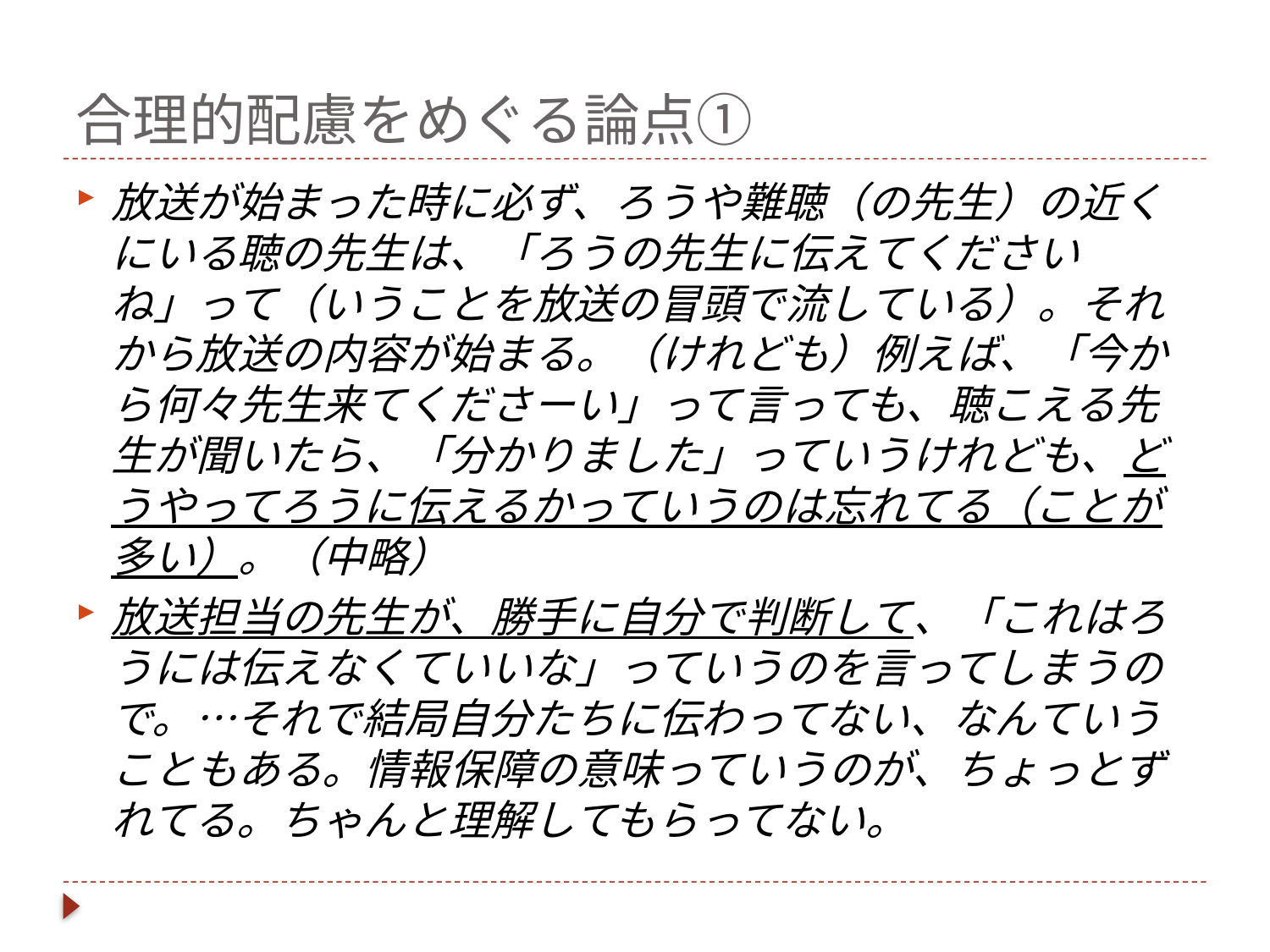

# 合理的配慮をめぐる論点①
放送が始まった時に必ず、ろうや難聴（の先生）の近くにいる聴の先生は、「ろうの先生に伝えてくださいね」って（いうことを放送の冒頭で流している）。それから放送の内容が始まる。（けれども）例えば、「今から何々先生来てくださーい」って言っても、聴こえる先生が聞いたら、「分かりました」っていうけれども、どうやってろうに伝えるかっていうのは忘れてる（ことが多い）。（中略）
放送担当の先生が、勝手に自分で判断して、「これはろうには伝えなくていいな」っていうのを言ってしまうので。…それで結局自分たちに伝わってない、なんていうこともある。情報保障の意味っていうのが、ちょっとずれてる。ちゃんと理解してもらってない。